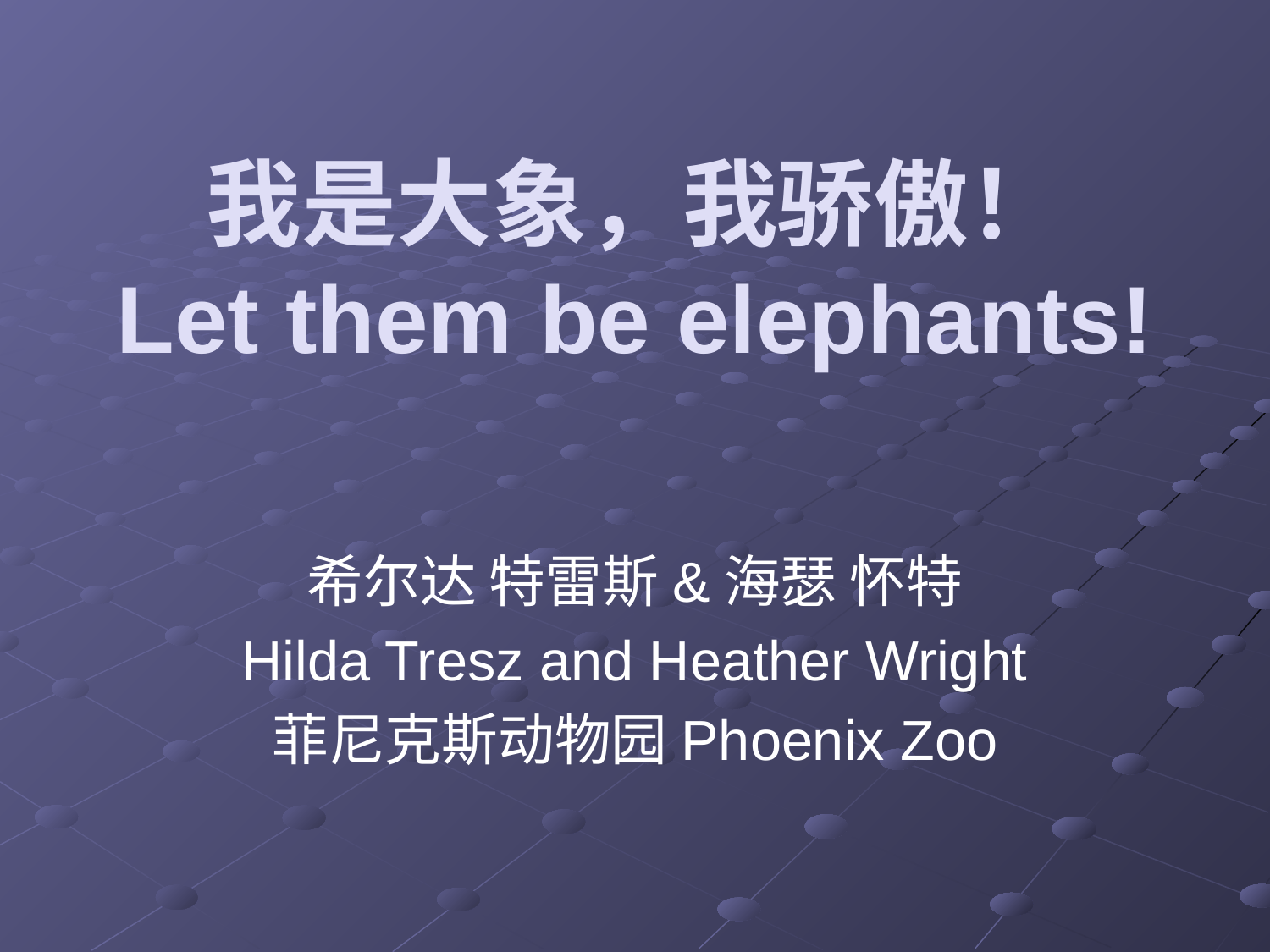

# 我是大象，我骄傲！ Let them be elephants!
希尔达 特雷斯&海瑟 怀特
Hilda Tresz and Heather Wright
菲尼克斯动物园Phoenix Zoo